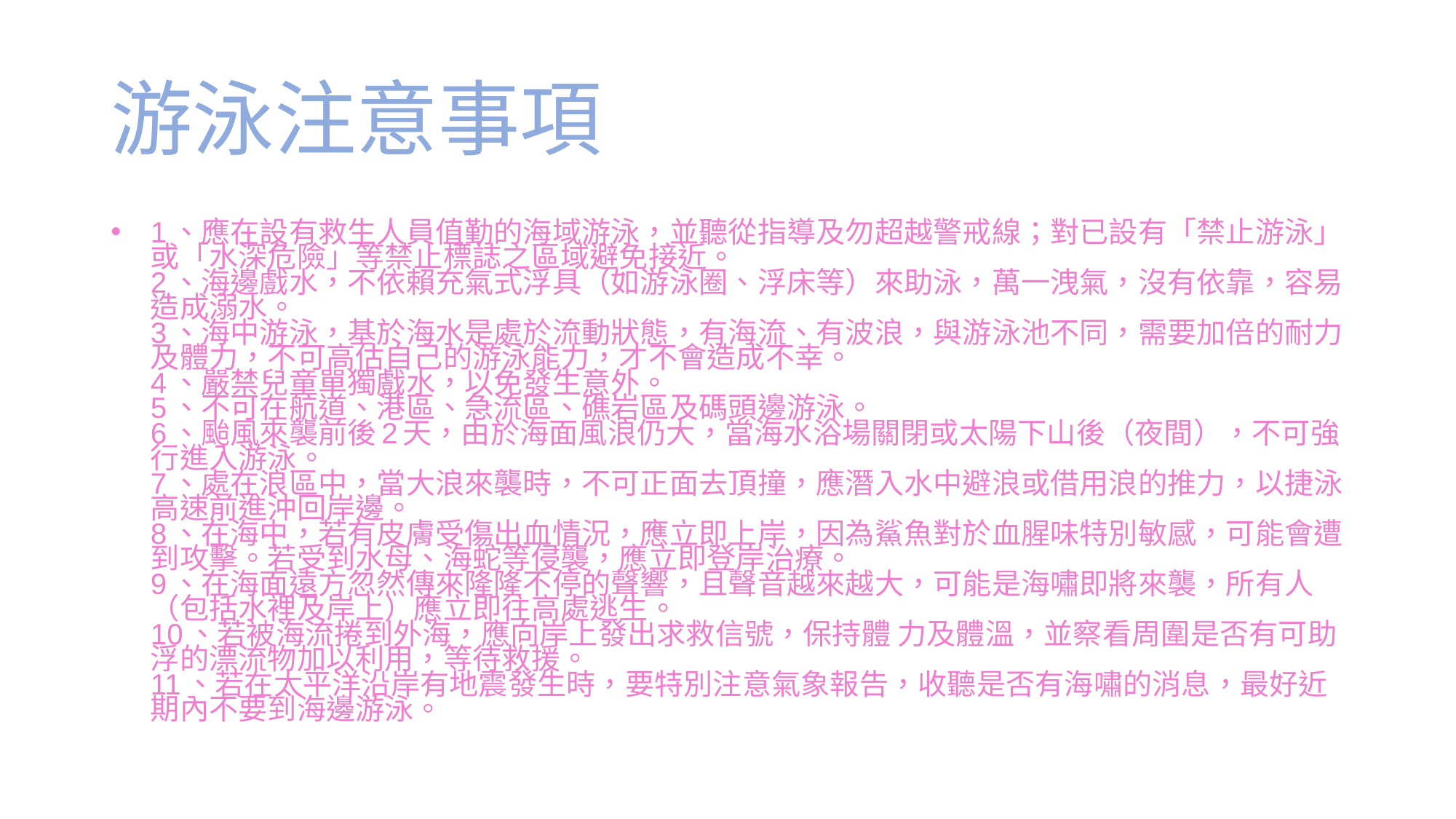

# 游泳注意事項
1、應在設有救生人員值勤的海域游泳，並聽從指導及勿超越警戒線；對已設有「禁止游泳」或「水深危險」等禁止標誌之區域避免接近。
2、海邊戲水，不依賴充氣式浮具（如游泳圈、浮床等）來助泳，萬一洩氣，沒有依靠，容易造成溺水。
3、海中游泳，基於海水是處於流動狀態，有海流、有波浪，與游泳池不同，需要加倍的耐力及體力，不可高估自己的游泳能力，才不會造成不幸。
4、嚴禁兒童單獨戲水，以免發生意外。
5、不可在航道、港區、急流區、礁岩區及碼頭邊游泳。
6、颱風來襲前後2天，由於海面風浪仍大，當海水浴場關閉或太陽下山後（夜間），不可強行進入游泳。
7、處在浪區中，當大浪來襲時，不可正面去頂撞，應潛入水中避浪或借用浪的推力，以捷泳高速前進沖回岸邊。
8、在海中，若有皮膚受傷出血情況，應立即上岸，因為鯊魚對於血腥味特別敏感，可能會遭到攻擊。若受到水母、海蛇等侵襲，應立即登岸治療。
9、在海面遠方忽然傳來隆隆不停的聲響，且聲音越來越大，可能是海嘯即將來襲，所有人（包括水裡及岸上）應立即往高處逃生。
10、若被海流捲到外海，應向岸上發出求救信號，保持體 力及體溫，並察看周圍是否有可助浮的漂流物加以利用，等待救援。
11、若在太平洋沿岸有地震發生時，要特別注意氣象報告，收聽是否有海嘯的消息，最好近期內不要到海邊游泳。